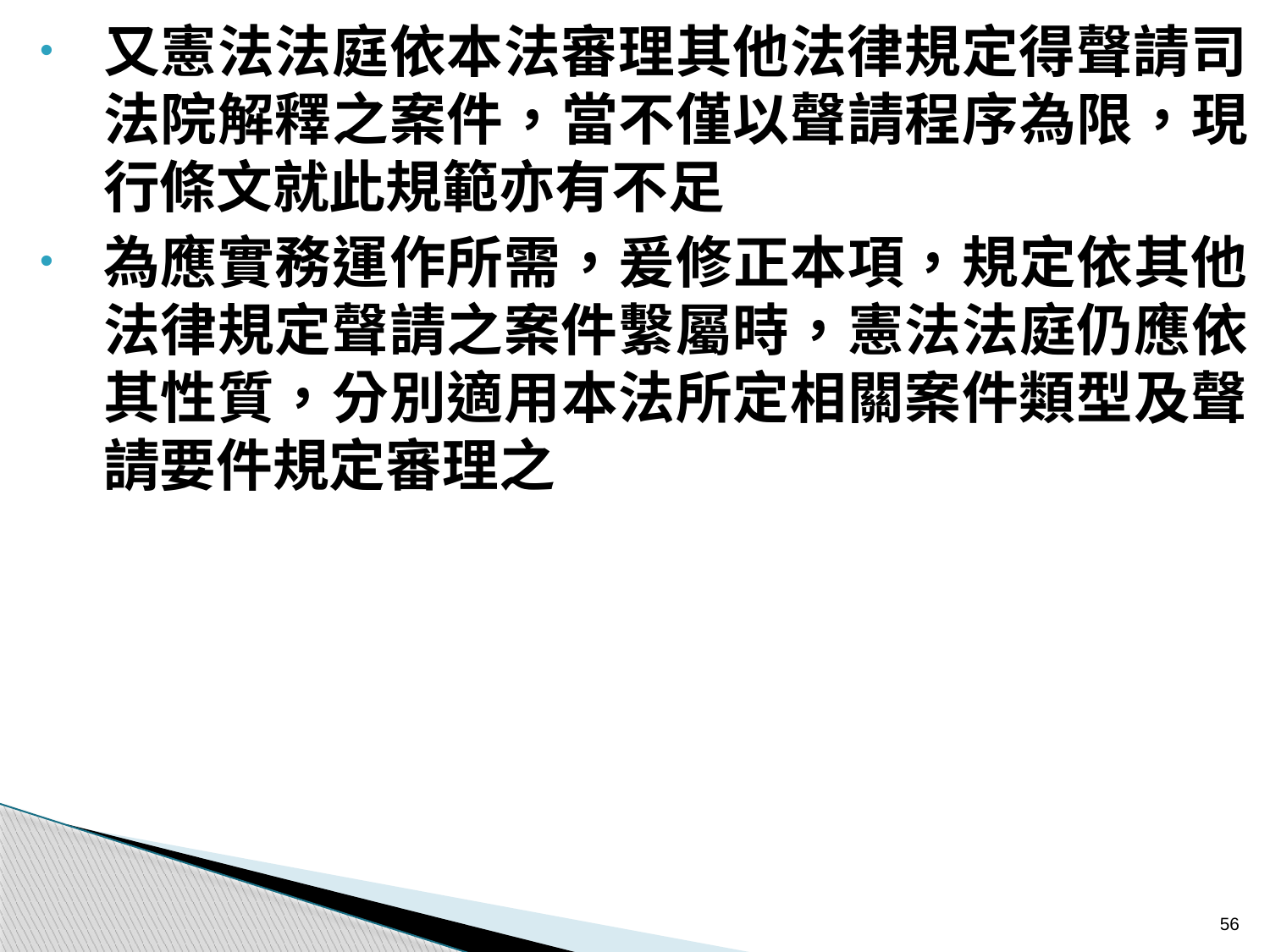

又憲法法庭依本法審理其他法律規定得聲請司法院解釋之案件，當不僅以聲請程序為限，現行條文就此規範亦有不足
為應實務運作所需，爰修正本項，規定依其他法律規定聲請之案件繫屬時，憲法法庭仍應依其性質，分別適用本法所定相關案件類型及聲請要件規定審理之
56